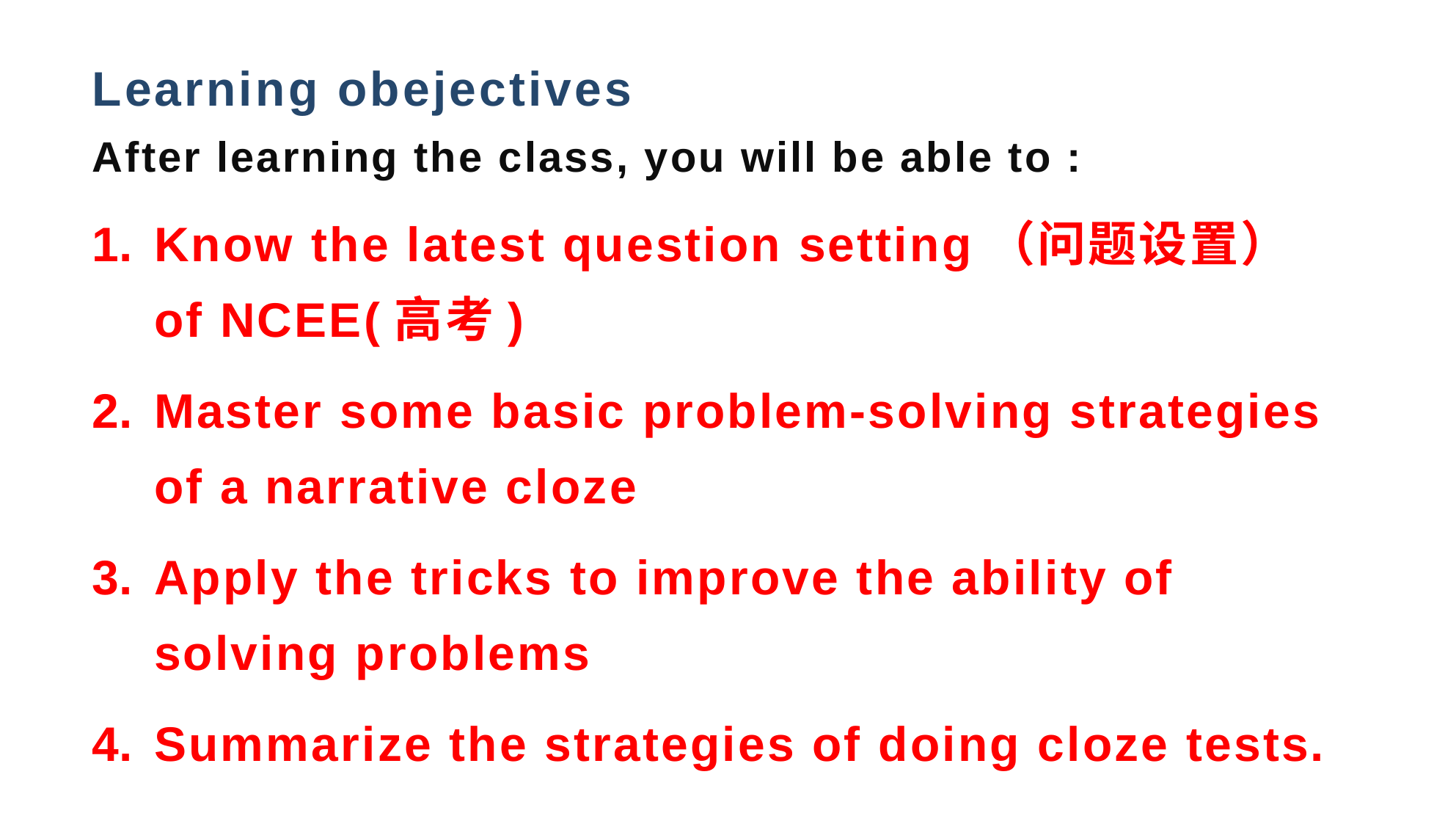

# Learning obejectives
After learning the class, you will be able to :
Know the latest question setting（问题设置） of NCEE(高考)
Master some basic problem-solving strategies of a narrative cloze
Apply the tricks to improve the ability of solving problems
Summarize the strategies of doing cloze tests.